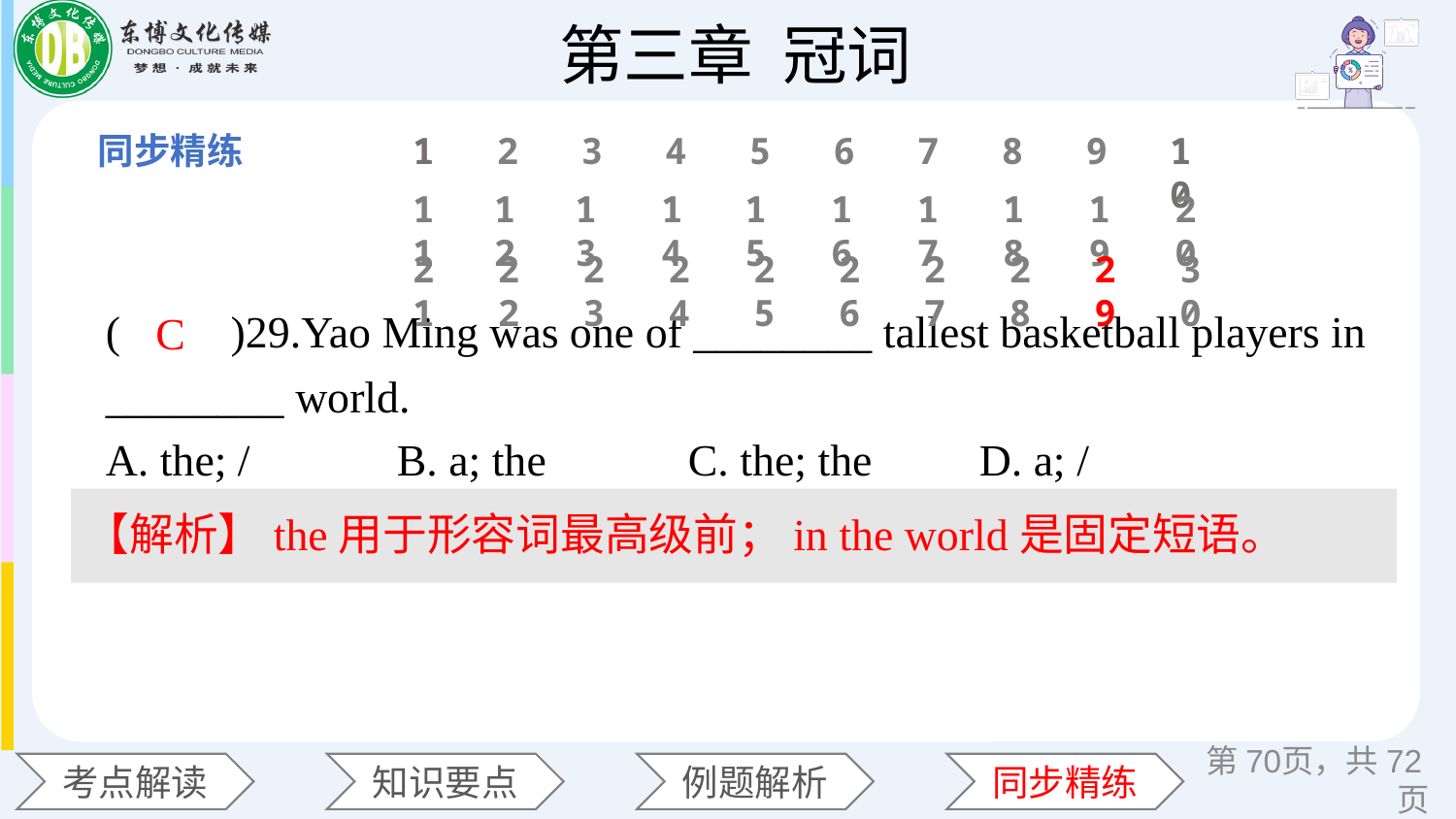

1
2
3
4
5
6
7
8
9
10
11
12
13
14
15
16
17
18
19
20
21
22
23
24
25
26
27
28
29
30
(　　)29.Yao Ming was one of ________ tallest basketball players in ________ world.
A. the; /    	B. a; the	C. the; the    	D. a; /

C
【解析】the用于形容词最高级前；in the world是固定短语。
第70页，共72页